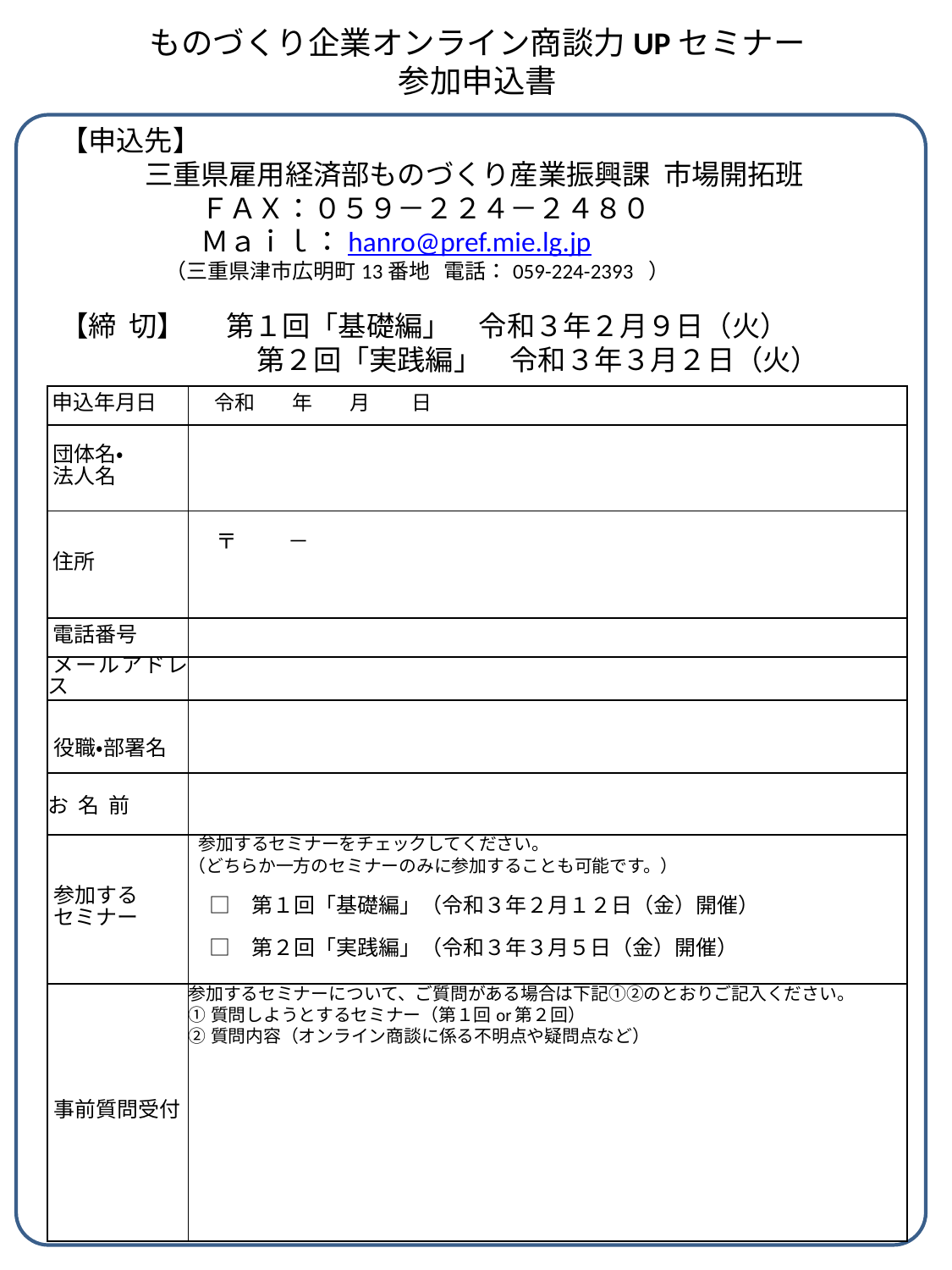

ものづくり企業オンライン商談力UPセミナー
参加申込書

【申込先】
　　　　三重県雇用経済部ものづくり産業振興課  市場開拓班
　　　　　ＦＡＸ：０５９－２２４－２４８０
　　　　　Ｍａｉｌ：hanro@pref.mie.lg.jp
　　　　　（三重県津市広明町13番地   電話：059-224-2393  ）

【締  切】  　第１回「基礎編」　令和３年２月９日（火）
　　　　　　　第２回「実践編」　令和３年３月２日（火）
| 申込年月日 | 令和 年 月 日 |
| --- | --- |
| 団体名・ 法人名 |  |
| 住所 | 〒 － |
| 電話番号 |  |
| メールアドレス |  |
| 役職・部署名 |  |
| お 名 前 |  |
| 参加する セミナー | 参加するセミナーをチェックしてください。 （どちらか一方のセミナーのみに参加することも可能です。） 　□　第１回「基礎編」（令和３年２月１２日（金）開催） 　□　第２回「実践編」（令和３年３月５日（金）開催） |
| 事前質問受付 | 参加するセミナーについて、ご質問がある場合は下記①②のとおりご記入ください。 ①質問しようとするセミナー（第１回or第２回） ②質問内容（オンライン商談に係る不明点や疑問点など） |